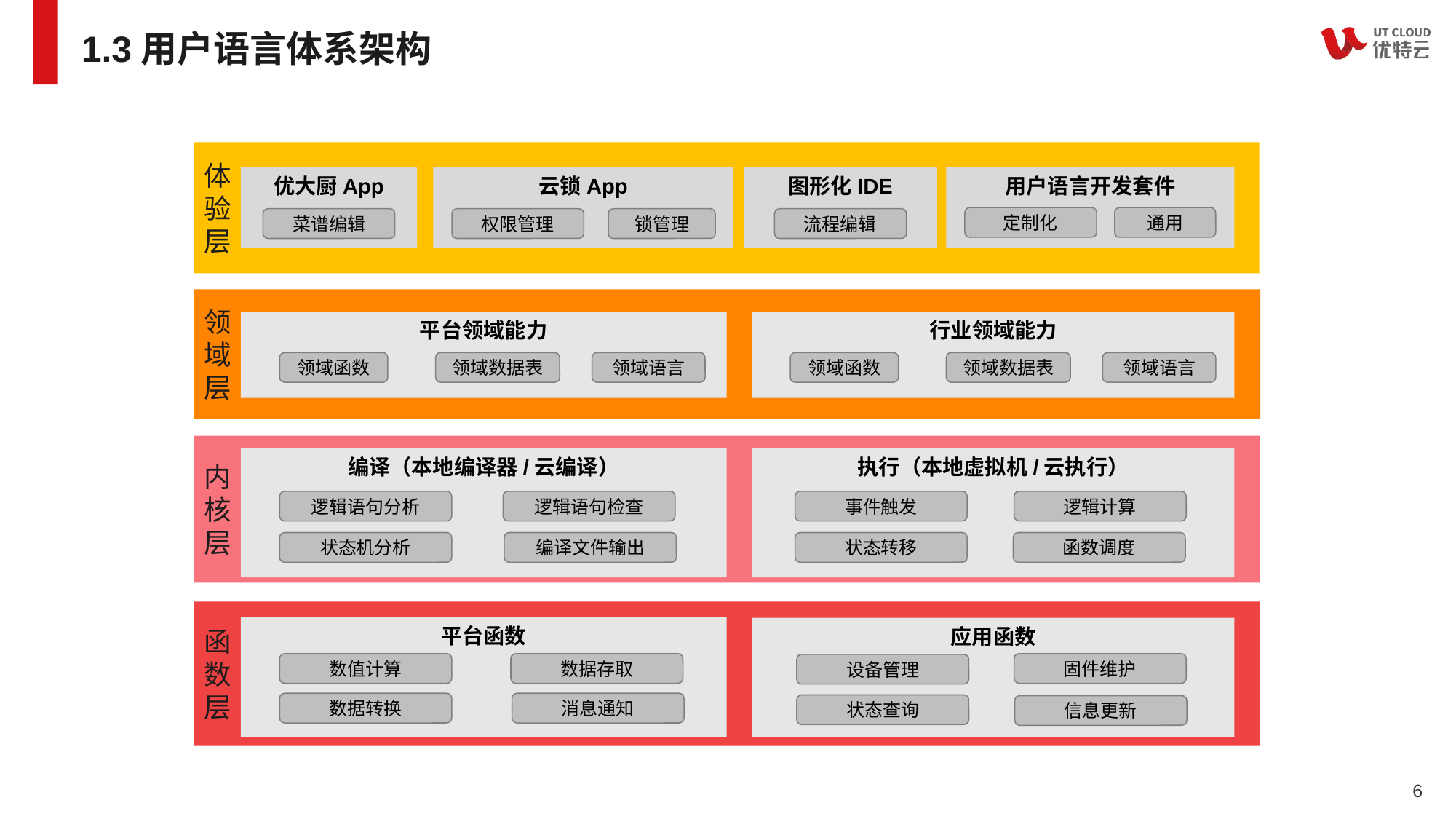

# 1.3用户语言体系架构
体
验
层
用户语言开发套件
优大厨App
云锁App
图形化IDE
定制化
通用
菜谱编辑
权限管理
锁管理
流程编辑
领
域
层
平台领域能力
行业领域能力
领域函数
领域数据表
领域语言
领域函数
领域数据表
领域语言

内
核
层

编译（本地编译器/云编译）
执行（本地虚拟机/云执行）
逻辑语句分析
逻辑语句检查
事件触发
逻辑计算
状态机分析
编译文件输出
状态转移
函数调度
函
数
层
平台函数
应用函数
数值计算
数据存取
固件维护
设备管理
数据转换
消息通知
状态查询
信息更新
6